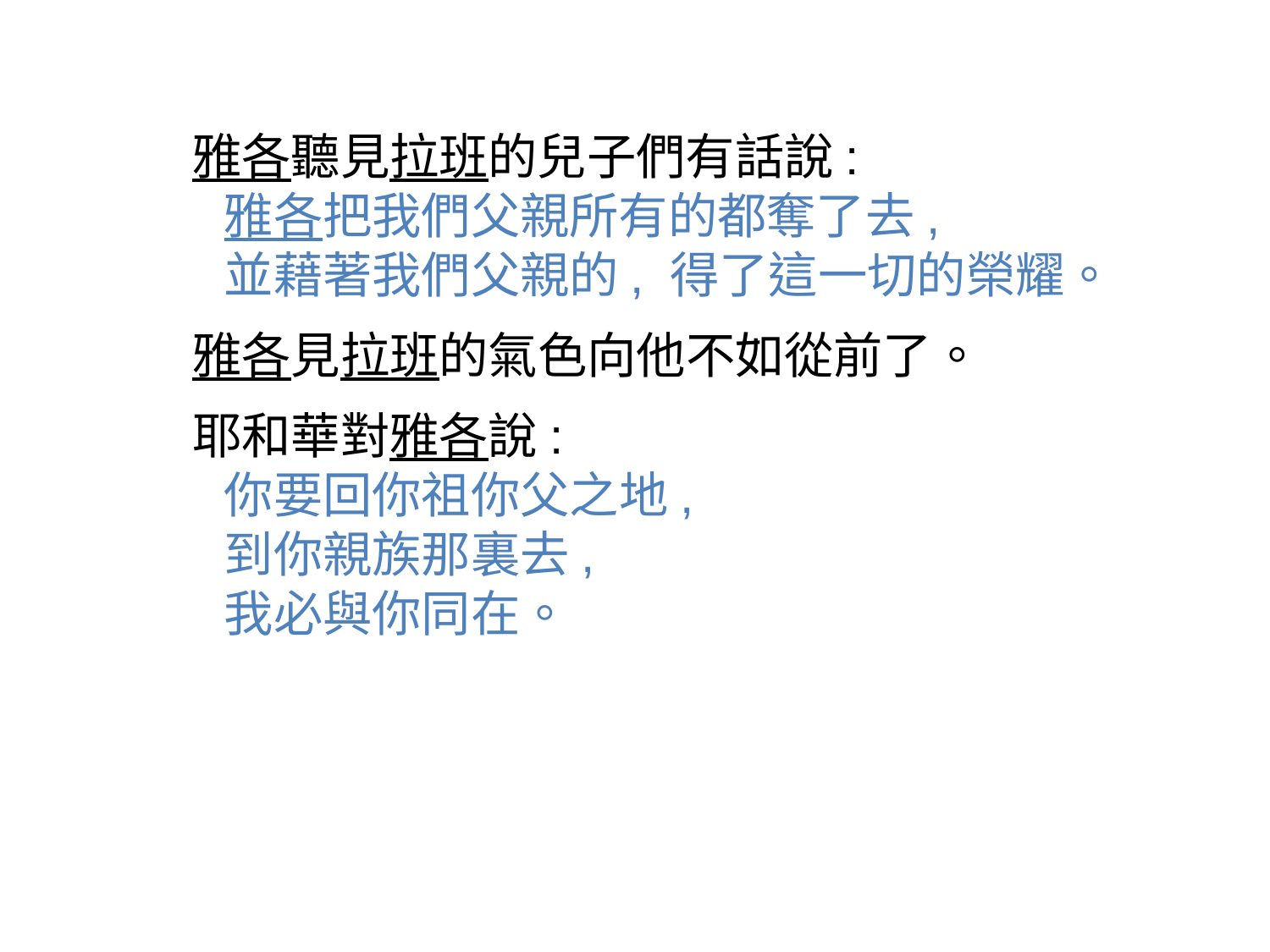

雅各聽見拉班的兒子們有話說:
雅各把我們父親所有的都奪了去,
並藉著我們父親的, 得了這一切的榮耀。

雅各見拉班的氣色向他不如從前了。

耶和華對雅各說:
你要回你祖你父之地,
到你親族那裏去,
我必與你同在。